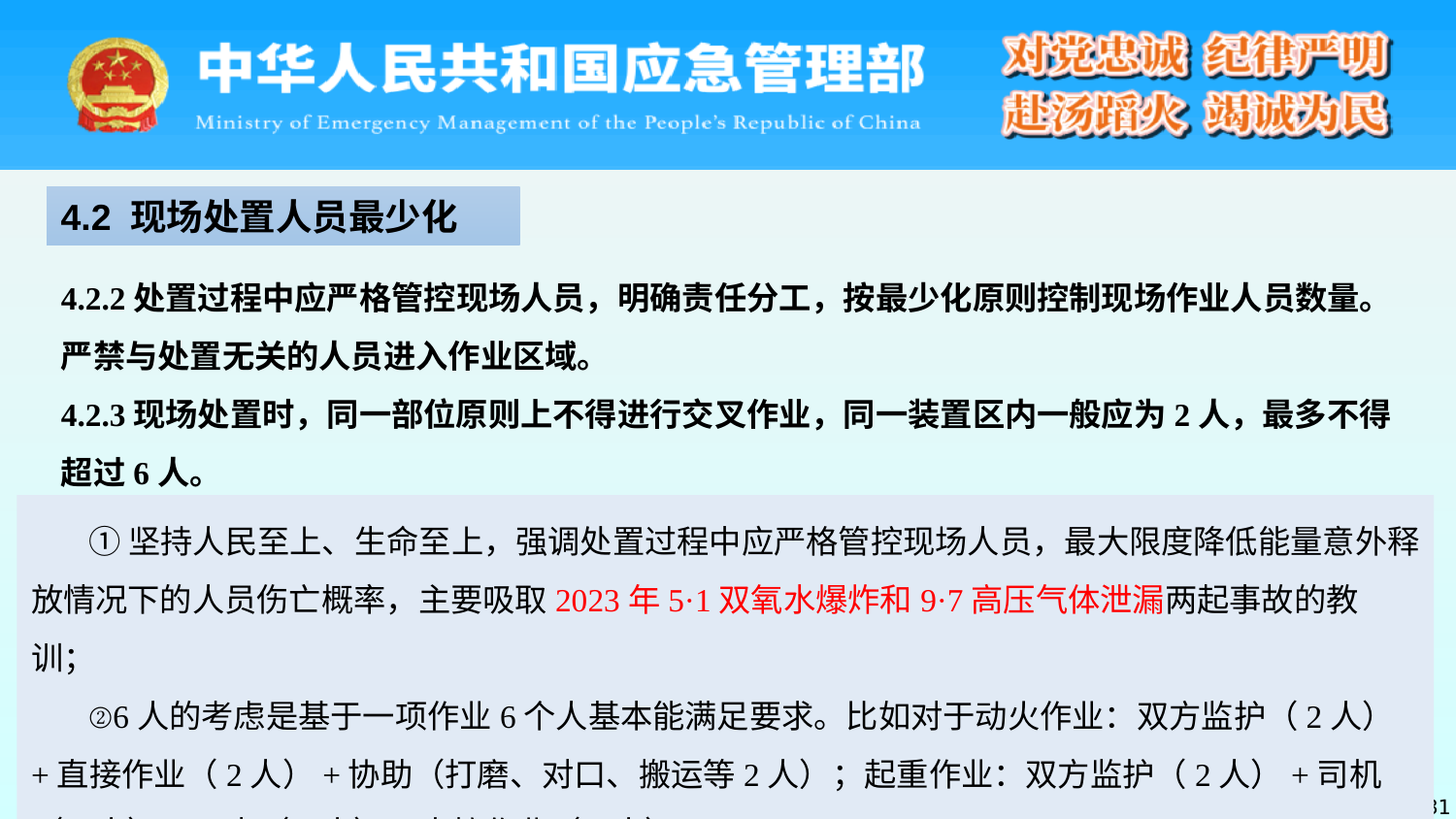

4.2 现场处置人员最少化
4.2.2处置过程中应严格管控现场人员，明确责任分工，按最少化原则控制现场作业人员数量。严禁与处置无关的人员进入作业区域。
4.2.3现场处置时，同一部位原则上不得进行交叉作业，同一装置区内一般应为2人，最多不得超过6人。
①坚持人民至上、生命至上，强调处置过程中应严格管控现场人员，最大限度降低能量意外释放情况下的人员伤亡概率，主要吸取2023年5·1双氧水爆炸和9·7高压气体泄漏两起事故的教训；
②6人的考虑是基于一项作业6个人基本能满足要求。比如对于动火作业：双方监护（2人）+直接作业（2人）+协助（打磨、对口、搬运等2人）；起重作业：双方监护（2人）+司机（1人）+司索（1人）+直接作业（2人）。
31